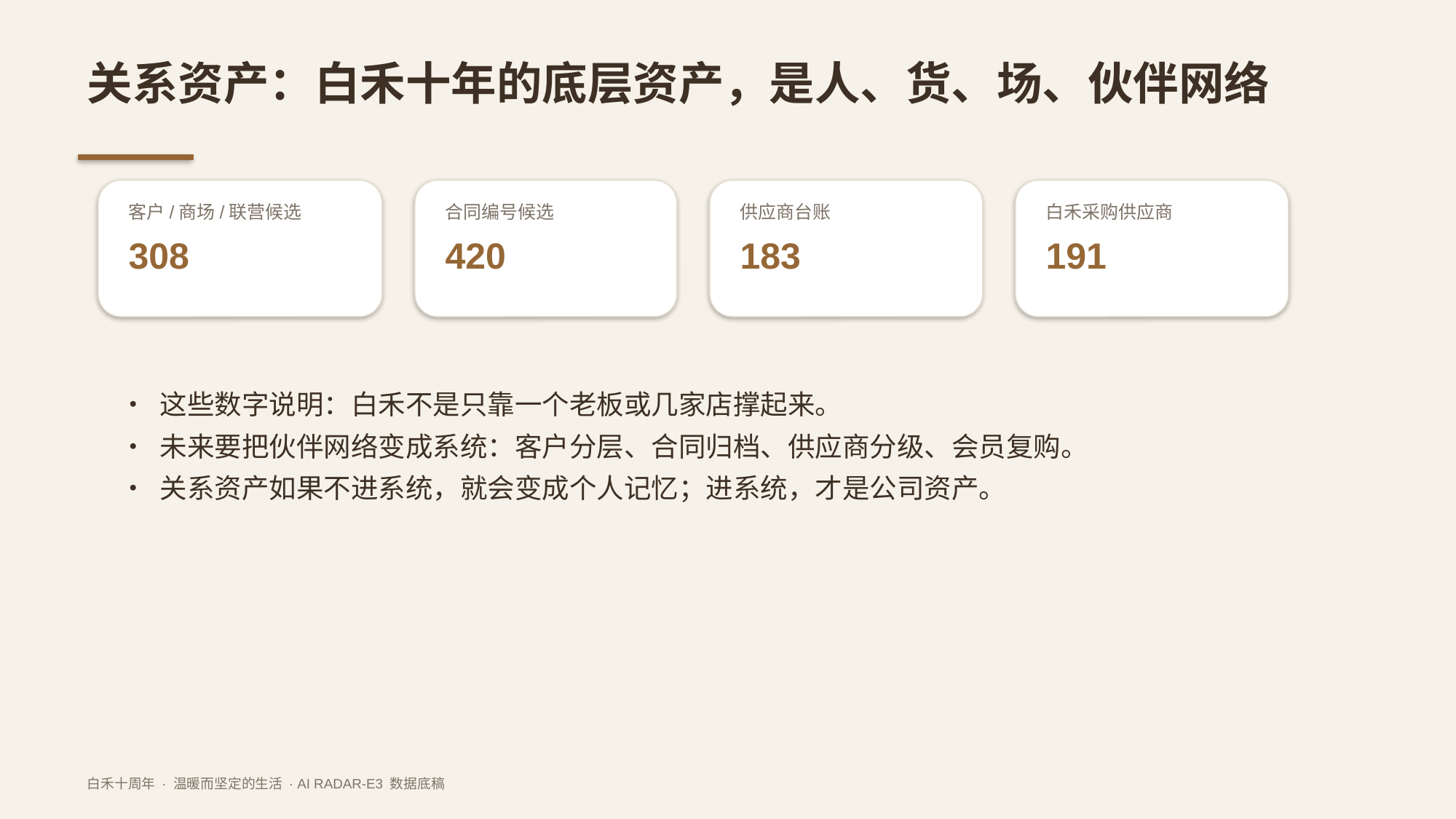

关系资产：白禾十年的底层资产，是人、货、场、伙伴网络

客户/商场/联营候选
合同编号候选
供应商台账
白禾采购供应商
308
420
183
191
• 这些数字说明：白禾不是只靠一个老板或几家店撑起来。
• 未来要把伙伴网络变成系统：客户分层、合同归档、供应商分级、会员复购。
• 关系资产如果不进系统，就会变成个人记忆；进系统，才是公司资产。
白禾十周年 · 温暖而坚定的生活 · AI RADAR-E3 数据底稿